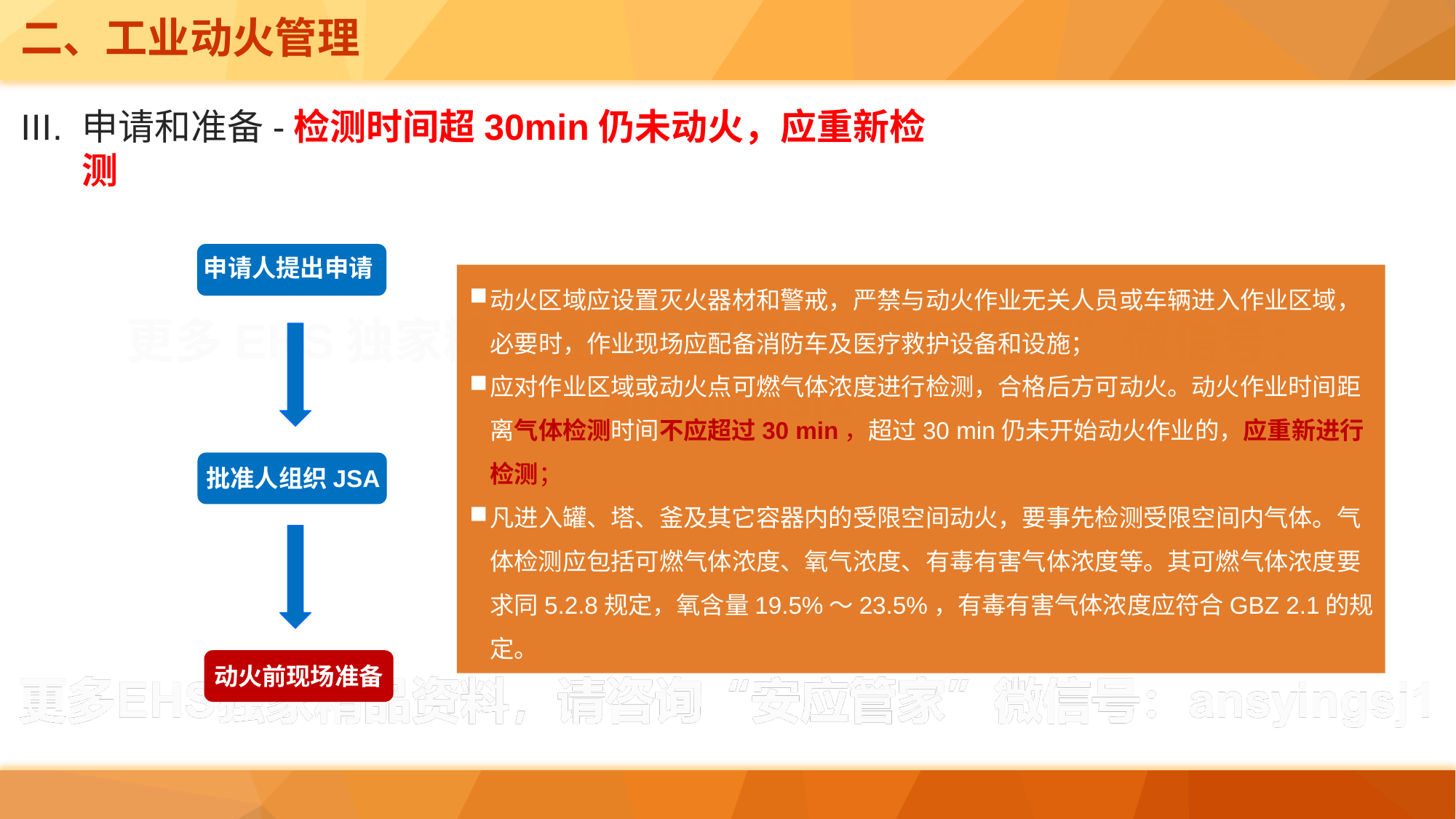

二、工业动火管理
申请和准备-检测时间超30min仍未动火，应重新检测

申请人提出申请

动火区域应设置灭火器材和警戒，严禁与动火作业无关人员或车辆进入作业区域，必要时，作业现场应配备消防车及医疗救护设备和设施；
应对作业区域或动火点可燃气体浓度进行检测，合格后方可动火。动火作业时间距离气体检测时间不应超过30 min，超过30 min仍未开始动火作业的，应重新进行检测；
凡进入罐、塔、釜及其它容器内的受限空间动火，要事先检测受限空间内气体。气体检测应包括可燃气体浓度、氧气浓度、有毒有害气体浓度等。其可燃气体浓度要求同5.2.8规定，氧含量19.5%～23.5%，有毒有害气体浓度应符合GBZ 2.1的规定。

批准人组织JSA

动火前现场准备